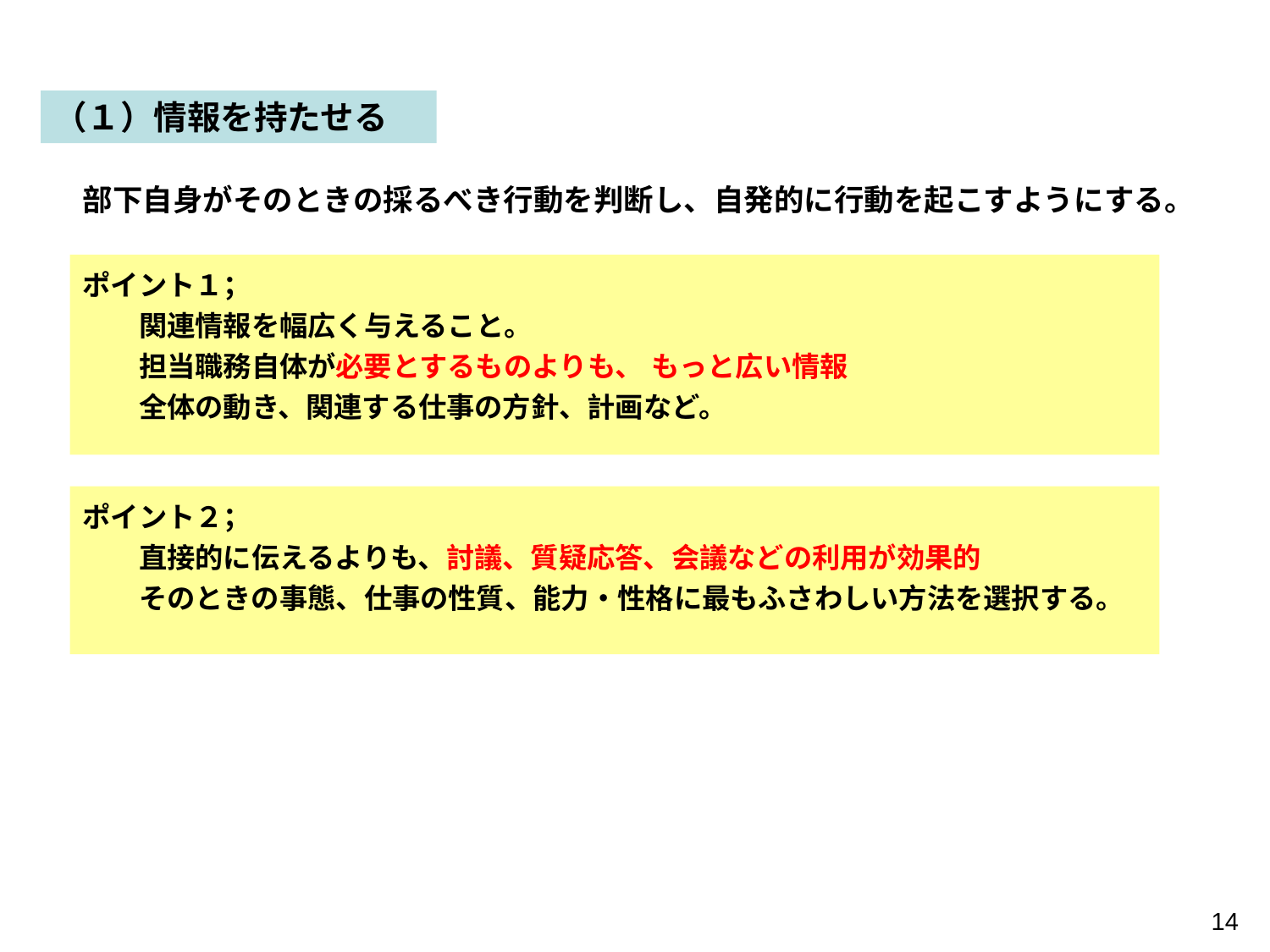

（１）情報を持たせる
部下自身がそのときの採るべき行動を判断し、自発的に行動を起こすようにする。
ポイント１；
　　関連情報を幅広く与えること。
　　担当職務自体が必要とするものよりも、 もっと広い情報
　　全体の動き、関連する仕事の方針、計画など。

ポイント２；
　　直接的に伝えるよりも、討議、質疑応答、会議などの利用が効果的
　　そのときの事態、仕事の性質、能力・性格に最もふさわしい方法を選択する。

14